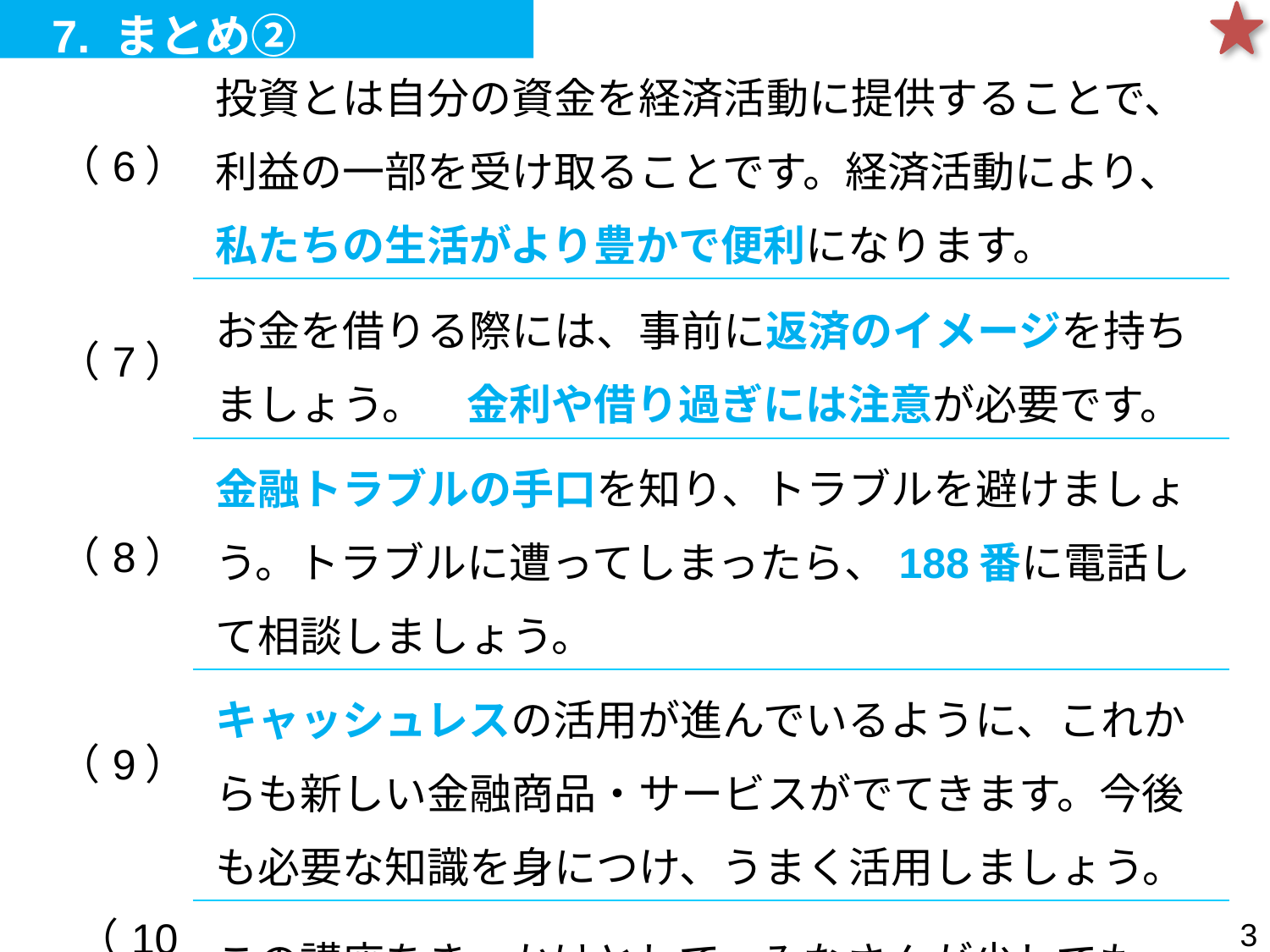

7. まとめ②

| （6） | 投資とは自分の資金を経済活動に提供することで、利益の一部を受け取ることです。経済活動により、私たちの生活がより豊かで便利になります。 |
| --- | --- |
| （7） | お金を借りる際には、事前に返済のイメージを持ちましょう。　金利や借り過ぎには注意が必要です。 |
| （8） | 金融トラブルの手口を知り、トラブルを避けましょう。トラブルに遭ってしまったら、188番に電話して相談しましょう。 |
| （9） | キャッシュレスの活用が進んでいるように、これからも新しい金融商品・サービスがでてきます。今後も必要な知識を身につけ、うまく活用しましょう。 |
| （10） | この講座をきっかけとして、みなさんが少しでも 「金融」に興味を持ってくれたら幸いです。 |
3